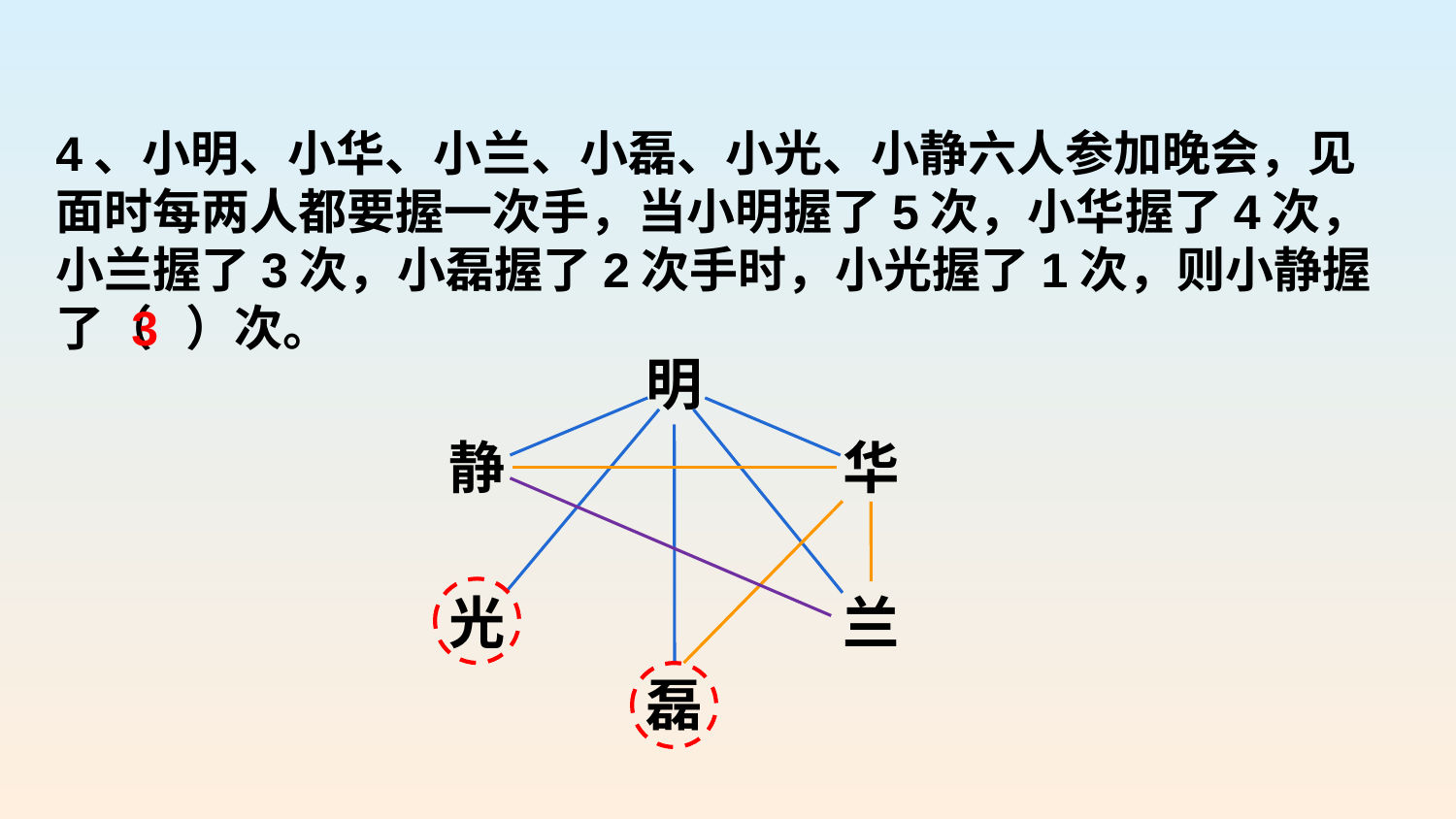

4、小明、小华、小兰、小磊、小光、小静六人参加晚会，见面时每两人都要握一次手，当小明握了5次，小华握了4次，小兰握了3次，小磊握了2次手时，小光握了1次，则小静握了（   ）次。
3
明
静
华

光
兰
磊